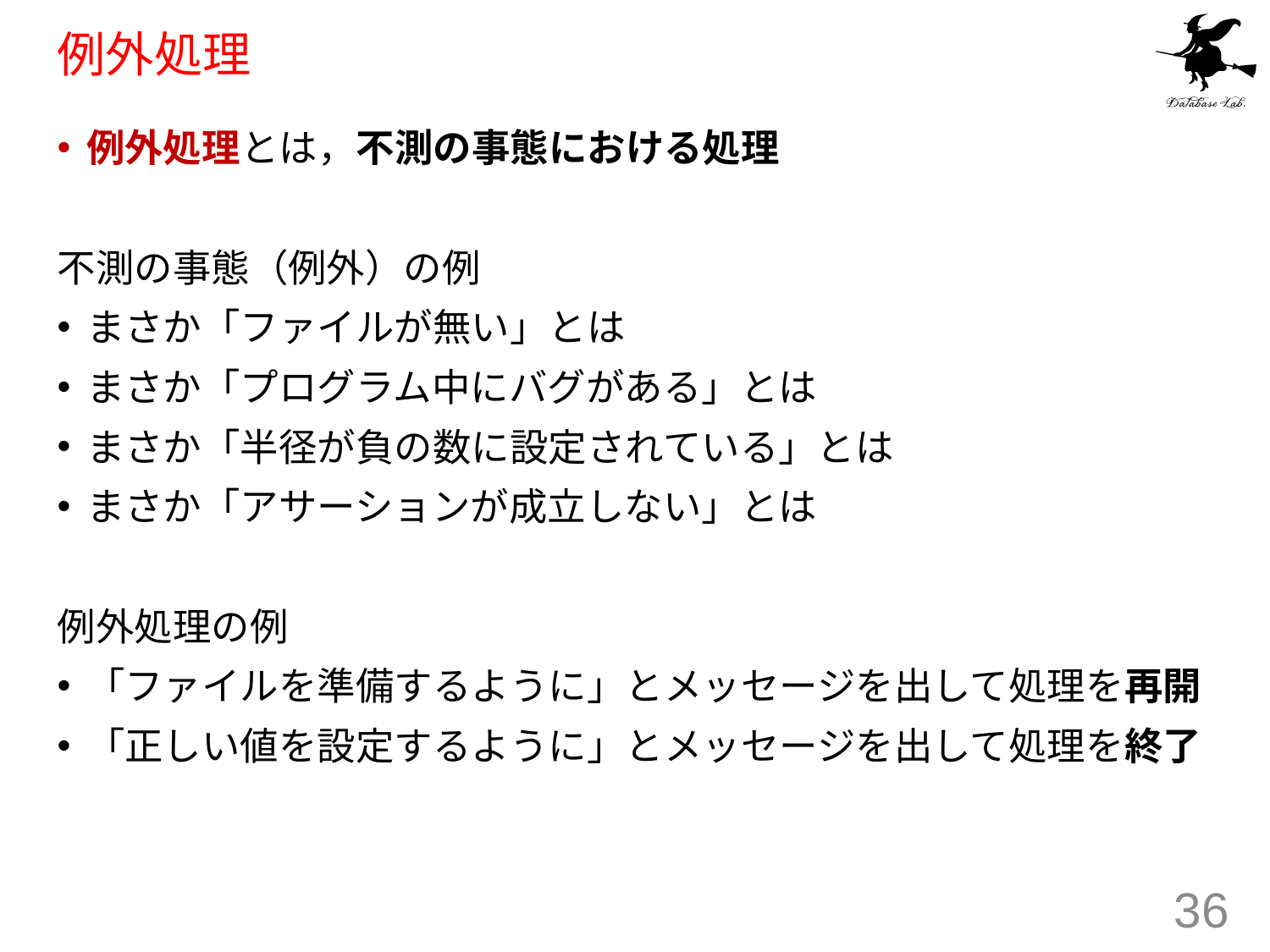

# 例外処理
例外処理とは，不測の事態における処理

不測の事態（例外）の例
まさか「ファイルが無い」とは
まさか「プログラム中にバグがある」とは
まさか「半径が負の数に設定されている」とは
まさか「アサーションが成立しない」とは

例外処理の例
「ファイルを準備するように」とメッセージを出して処理を再開
「正しい値を設定するように」とメッセージを出して処理を終了
36